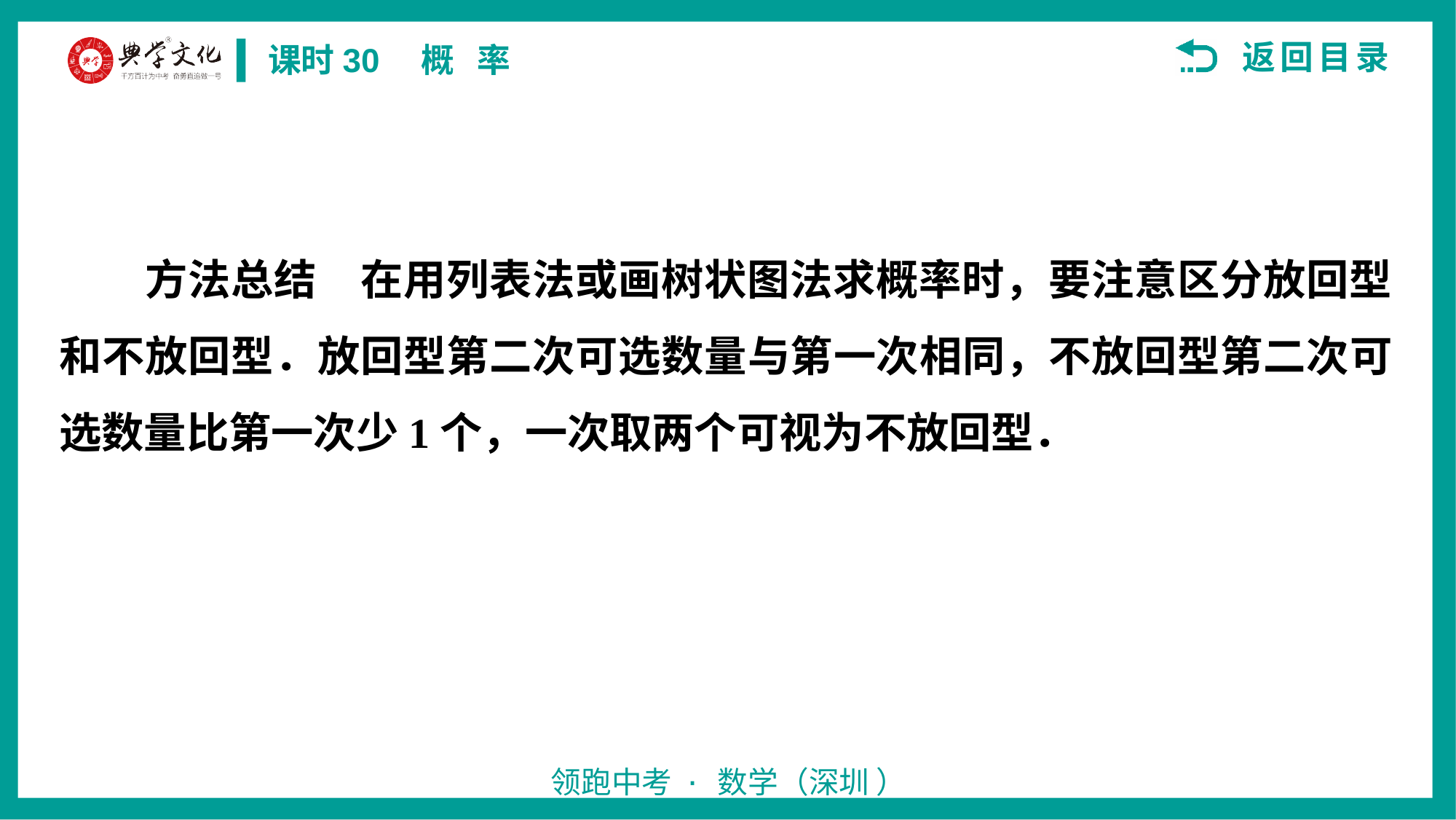

方法总结　在用列表法或画树状图法求概率时，要注意区分放回型和不放回型．放回型第二次可选数量与第一次相同，不放回型第二次可选数量比第一次少1个，一次取两个可视为不放回型．